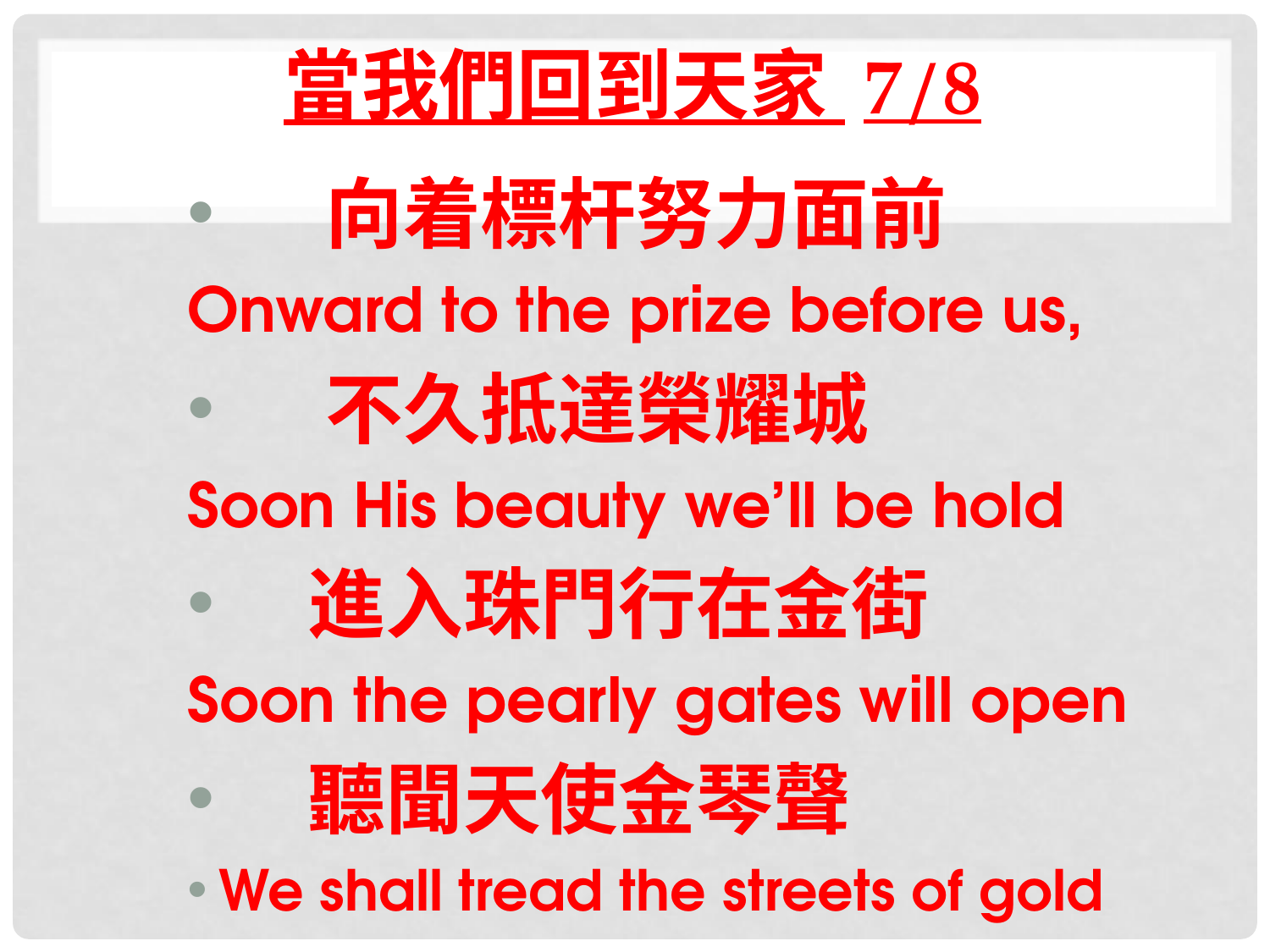

# 當我們回到天家 7/8
     向着標杆努力面前
Onward to the prize before us,
     不久抵達榮耀城
Soon His beauty we’ll be hold
    進入珠門行在金街
Soon the pearly gates will open
    聽聞天使金琴聲
We shall tread the streets of gold